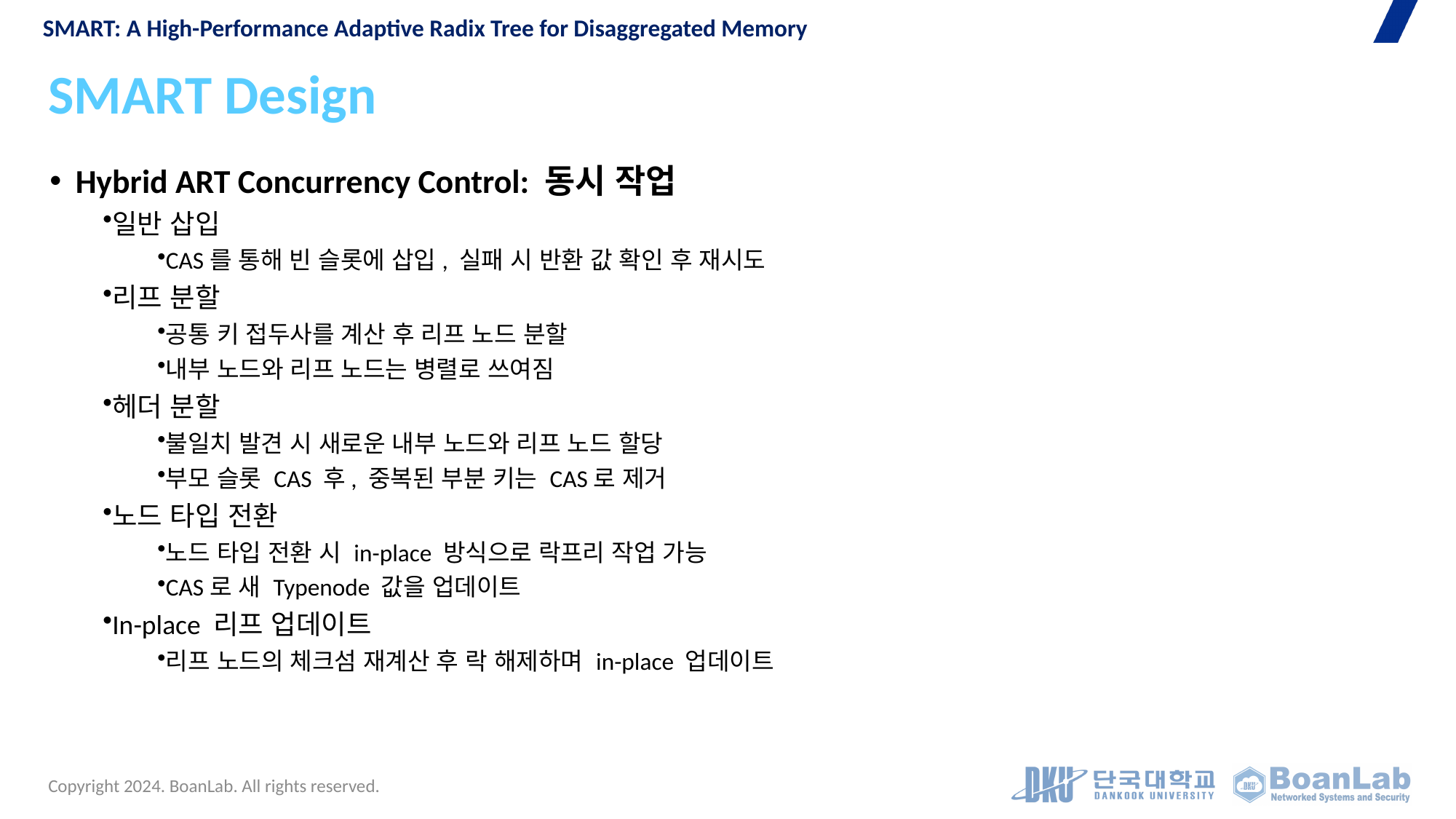

SMART: A High-Performance Adaptive Radix Tree for Disaggregated Memory
# SMART Design
Hybrid ART Concurrency Control: 동시 작업
일반 삽입
CAS를 통해 빈 슬롯에 삽입, 실패 시 반환 값 확인 후 재시도
리프 분할
공통 키 접두사를 계산 후 리프 노드 분할
내부 노드와 리프 노드는 병렬로 쓰여짐
헤더 분할
불일치 발견 시 새로운 내부 노드와 리프 노드 할당
부모 슬롯 CAS 후, 중복된 부분 키는 CAS로 제거
노드 타입 전환
노드 타입 전환 시 in-place 방식으로 락프리 작업 가능
CAS로 새 Typenode 값을 업데이트
In-place 리프 업데이트
리프 노드의 체크섬 재계산 후 락 해제하며 in-place 업데이트
Copyright 2024. BoanLab. All rights reserved.